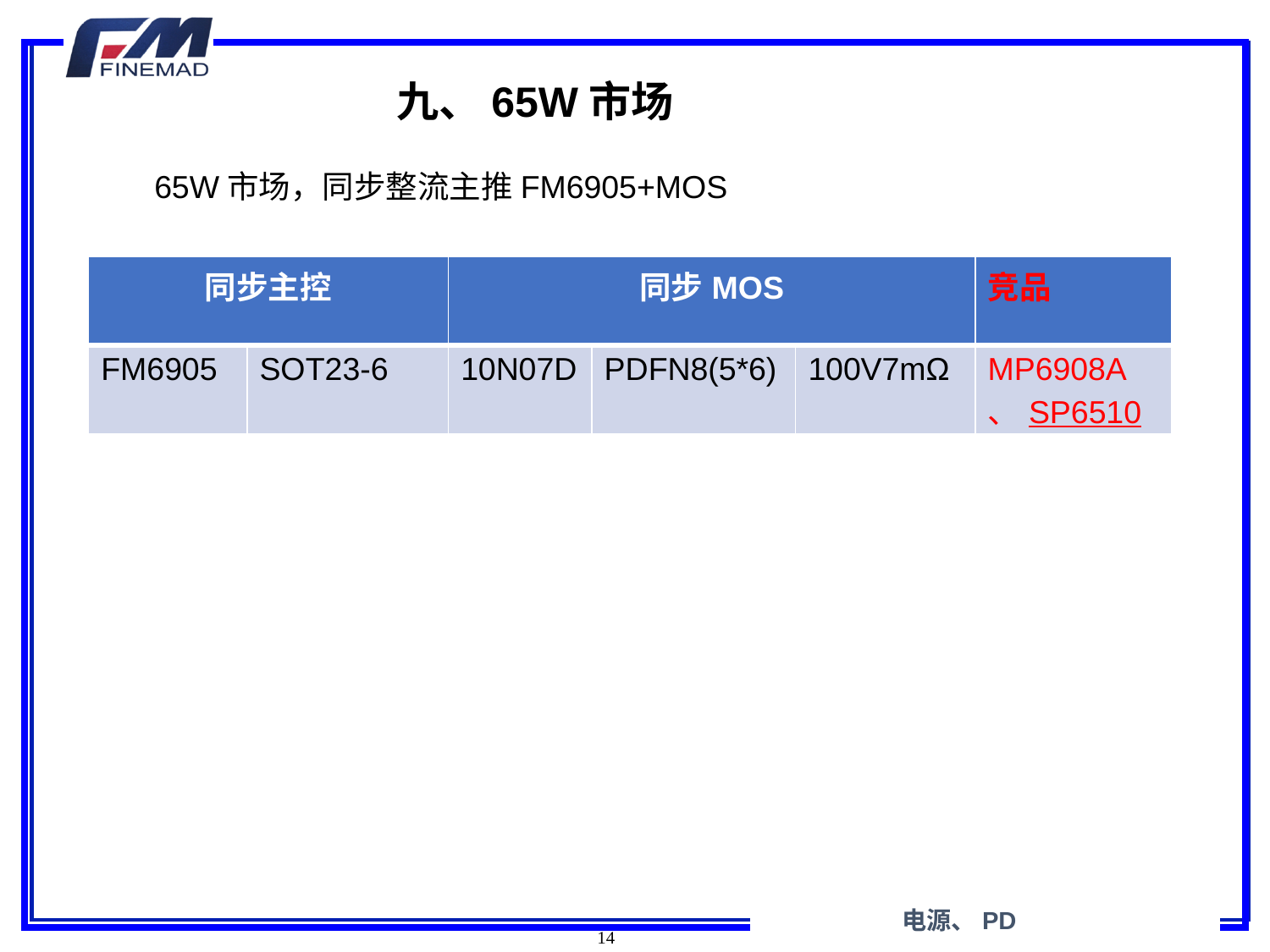

九、65W市场
65W市场，同步整流主推FM6905+MOS
| 同步主控 |  | 同步MOS |  |  | 竞品 |
| --- | --- | --- | --- | --- | --- |
| FM6905 | SOT23-6 | 10N07D | PDFN8(5\*6) | 100V7mΩ | MP6908A、SP6510 |
 电源、PD